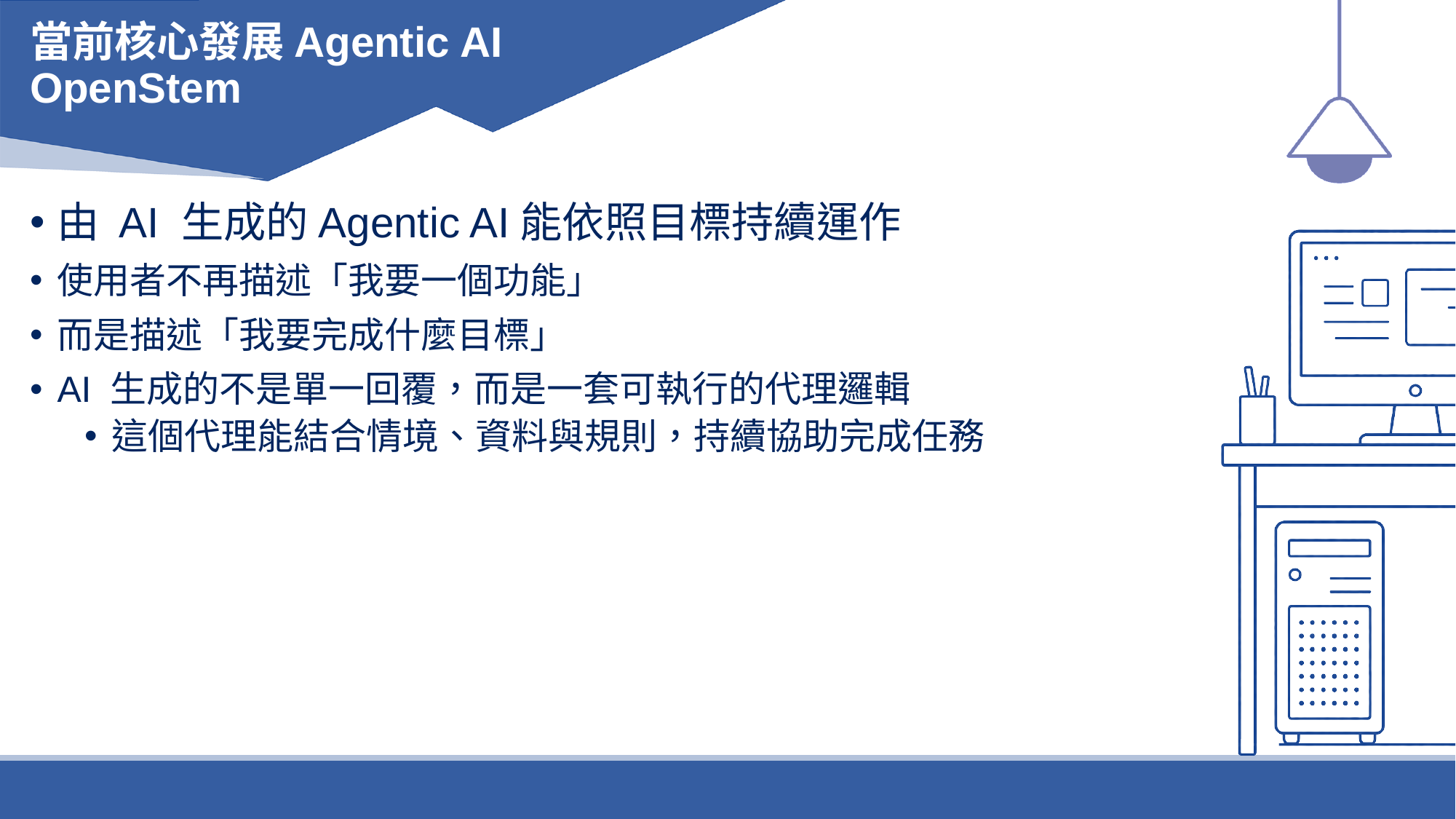

# 當前核心發展Agentic AI OpenStem
由 AI 生成的Agentic AI能依照目標持續運作
使用者不再描述「我要一個功能」
而是描述「我要完成什麼目標」
AI 生成的不是單一回覆，而是一套可執行的代理邏輯
這個代理能結合情境、資料與規則，持續協助完成任務